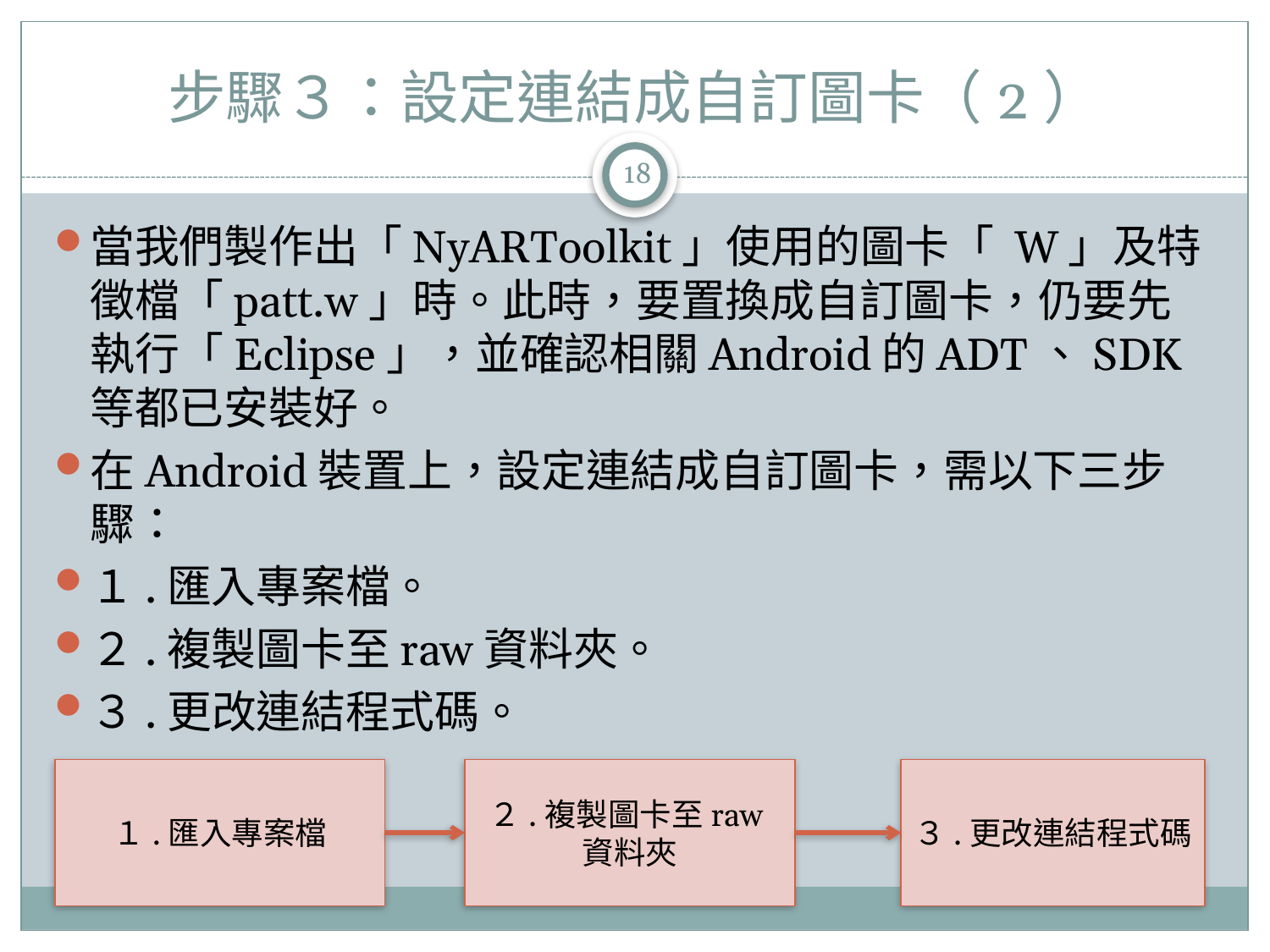

# 步驟３：設定連結成自訂圖卡（2）
18
當我們製作出「NyARToolkit」使用的圖卡「 W」及特徵檔「patt.w」時。此時，要置換成自訂圖卡，仍要先執行「Eclipse」，並確認相關Android的ADT、SDK等都已安裝好。
在Android裝置上，設定連結成自訂圖卡，需以下三步驟：
１.匯入專案檔。
２.複製圖卡至raw資料夾。
３.更改連結程式碼。
１.匯入專案檔
２.複製圖卡至raw資料夾
３.更改連結程式碼